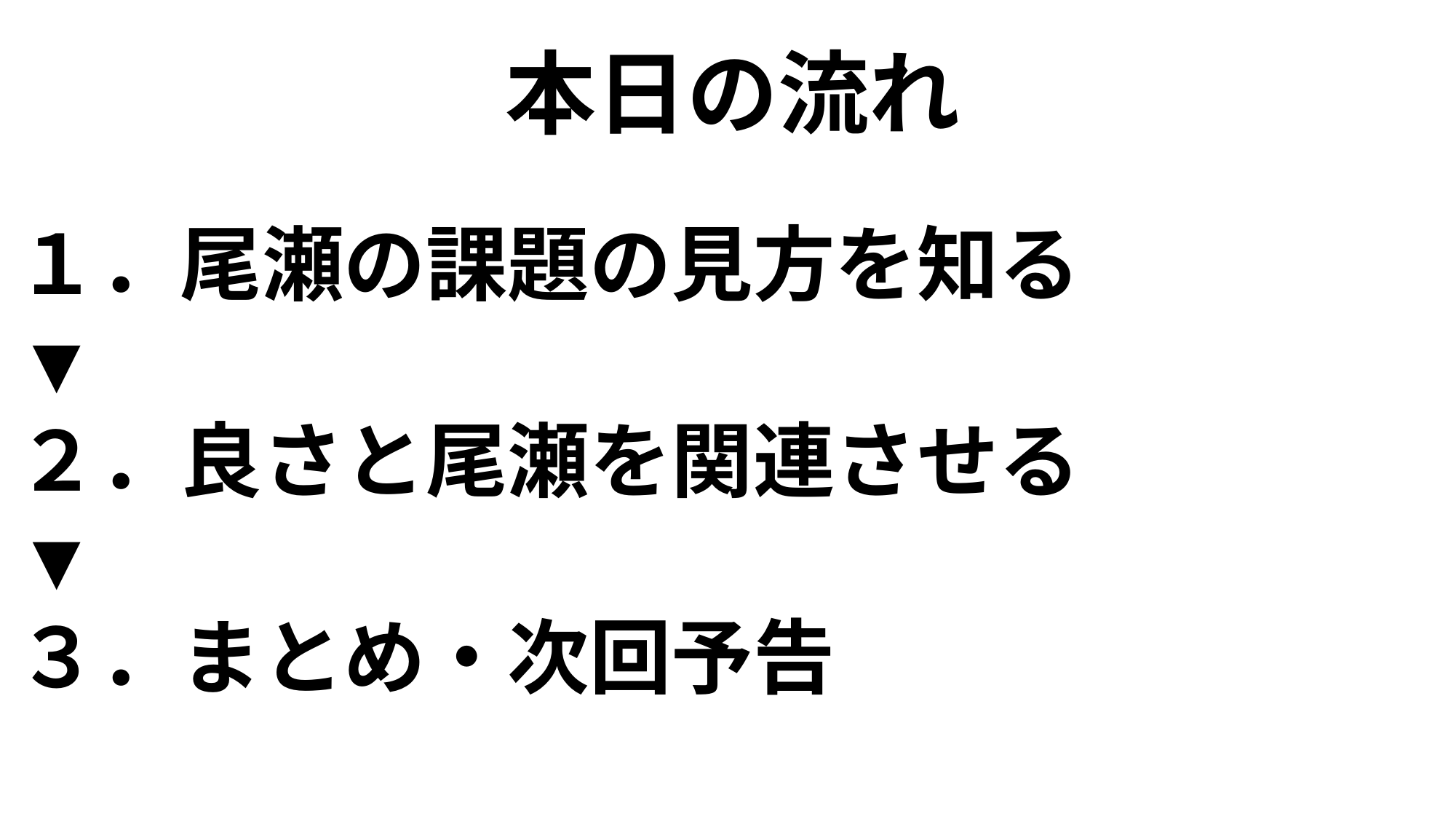

# 本日の流れ
１．尾瀬の課題の見方を知る
▼
２．良さと尾瀬を関連させる
▼
３．まとめ・次回予告